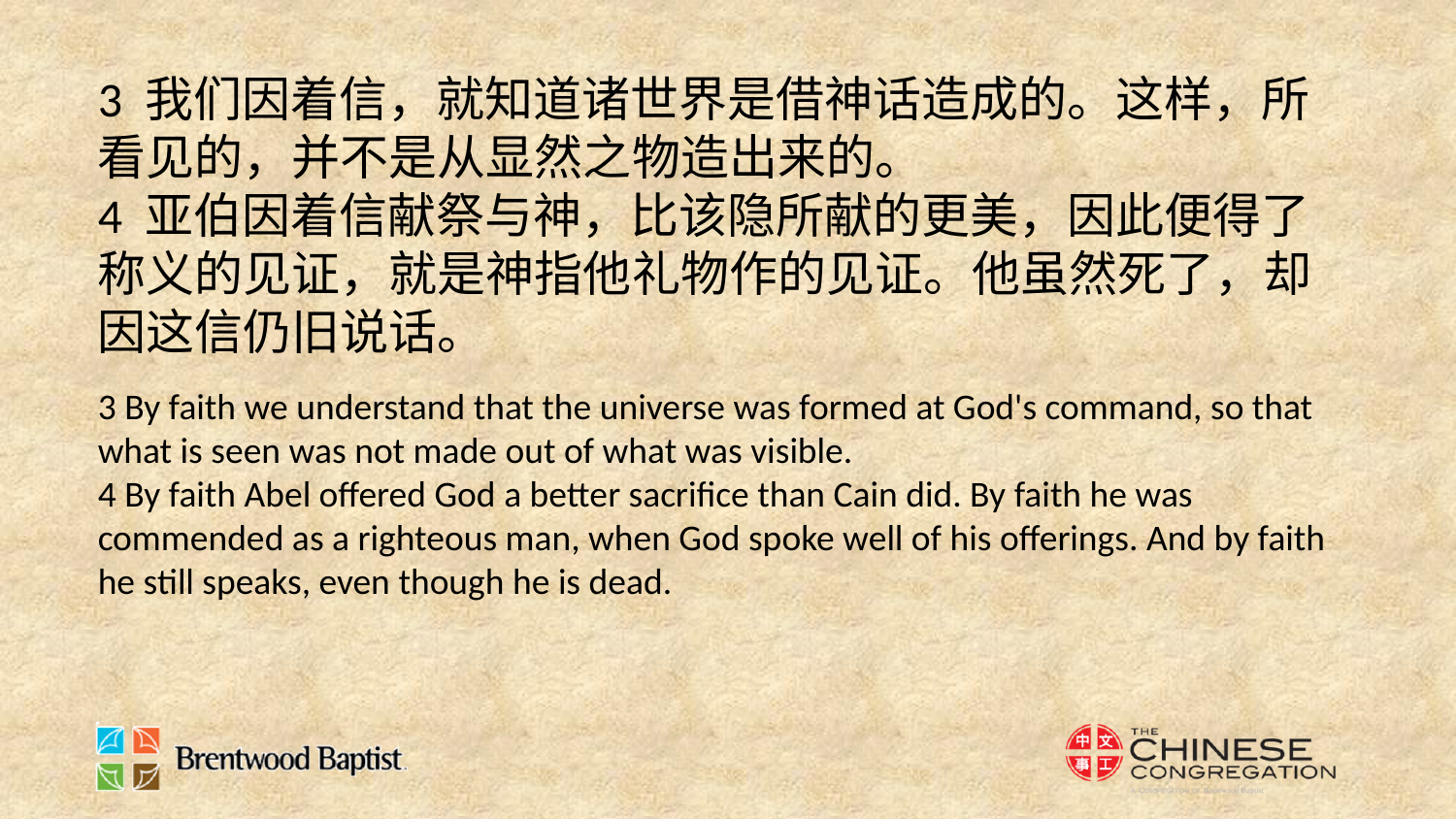

3 我们因着信，就知道诸世界是借神话造成的。这样，所看见的，并不是从显然之物造出来的。
4 亚伯因着信献祭与神，比该隐所献的更美，因此便得了称义的见证，就是神指他礼物作的见证。他虽然死了，却因这信仍旧说话。

3 By faith we understand that the universe was formed at God's command, so that what is seen was not made out of what was visible.
4 By faith Abel offered God a better sacrifice than Cain did. By faith he was commended as a righteous man, when God spoke well of his offerings. And by faith he still speaks, even though he is dead.